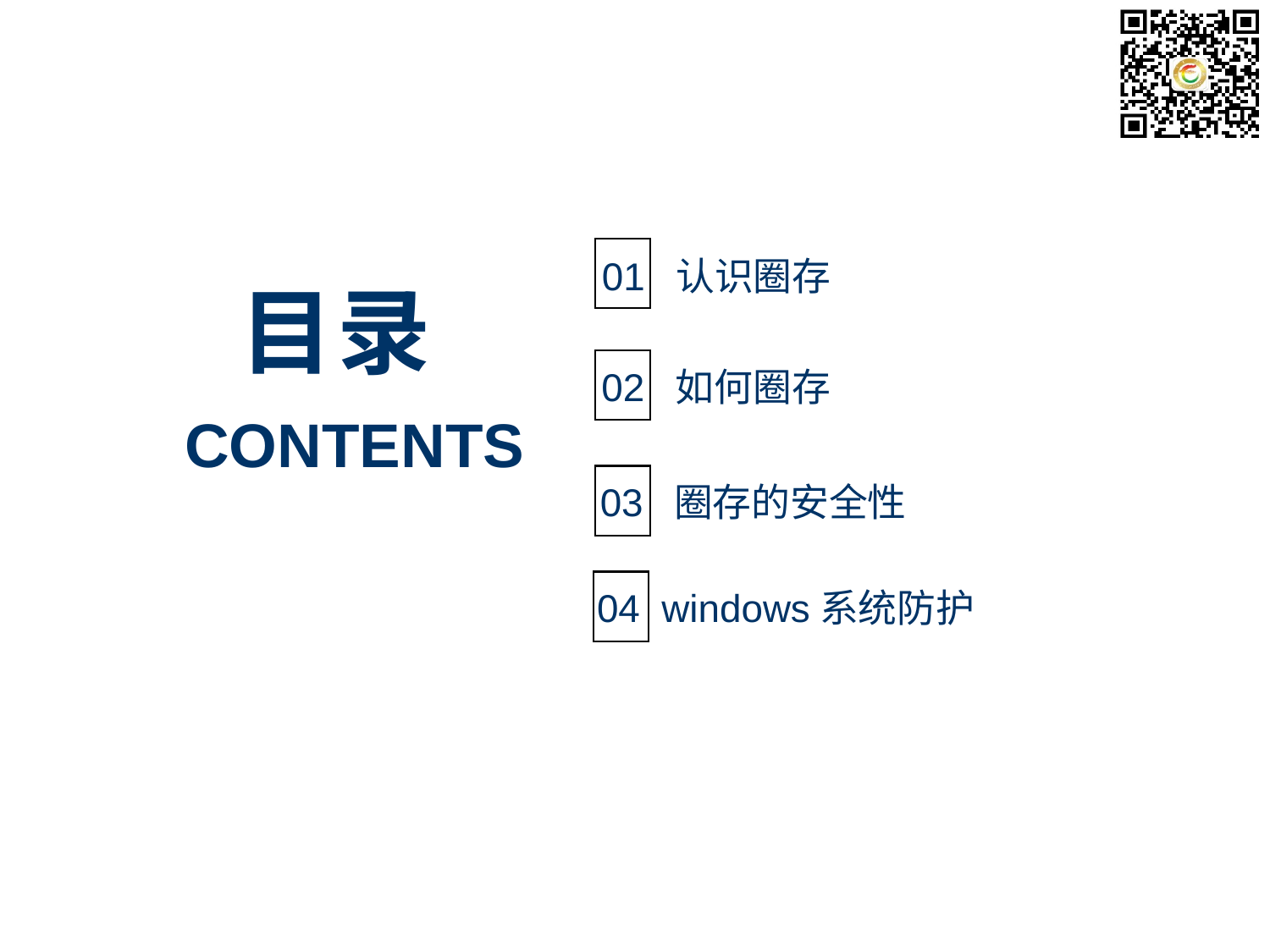

01  认识圈存

目录
02  如何圈存

CONTENTS
03  圈存的安全性

04  windows系统防护